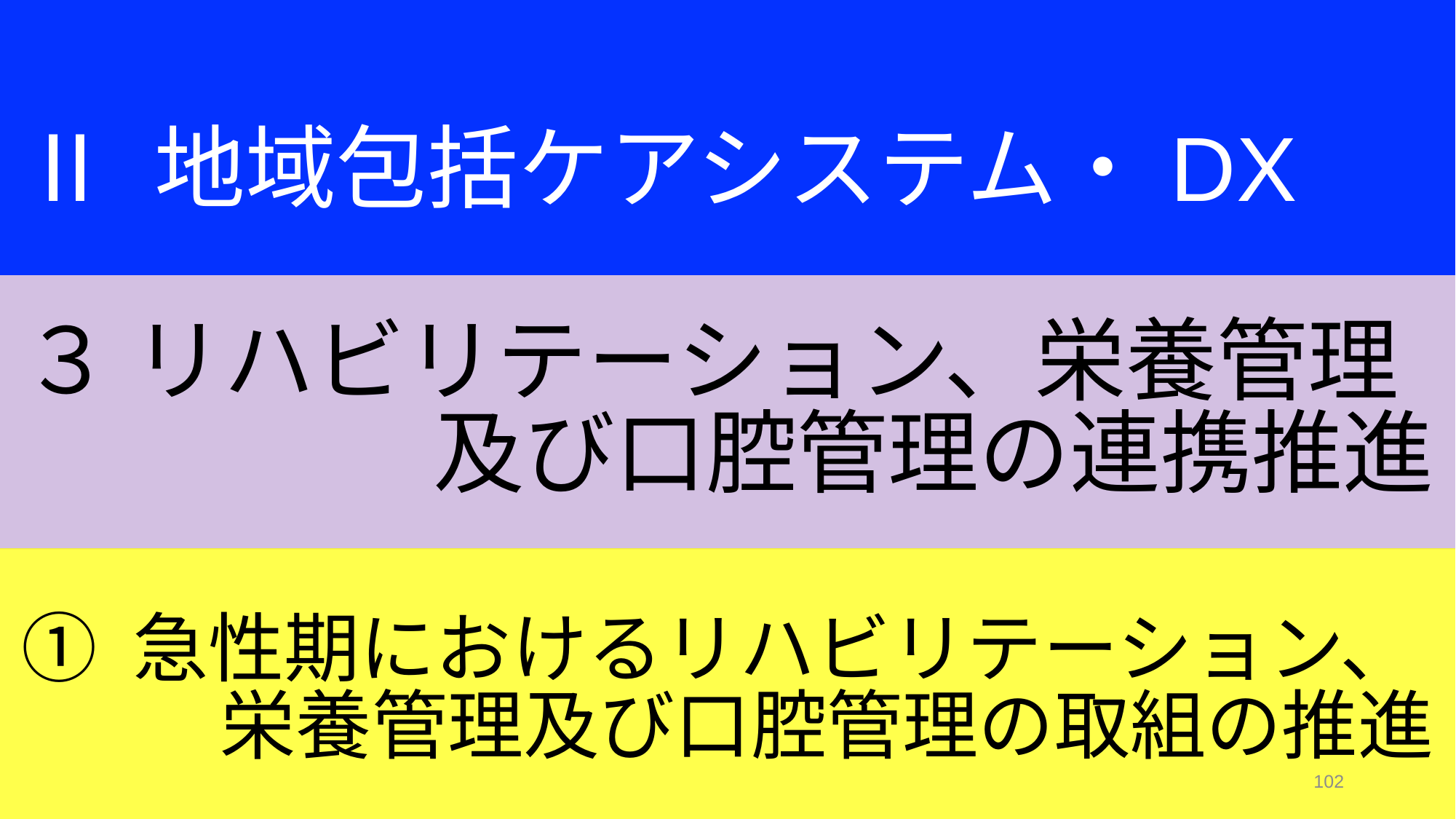

Ⅱ 地域包括ケアシステム・DX
３ リハビリテーション、栄養管理
　　　　及び口腔管理の連携推進
① 急性期におけるリハビリテーション、
栄養管理及び口腔管理の取組の推進
102